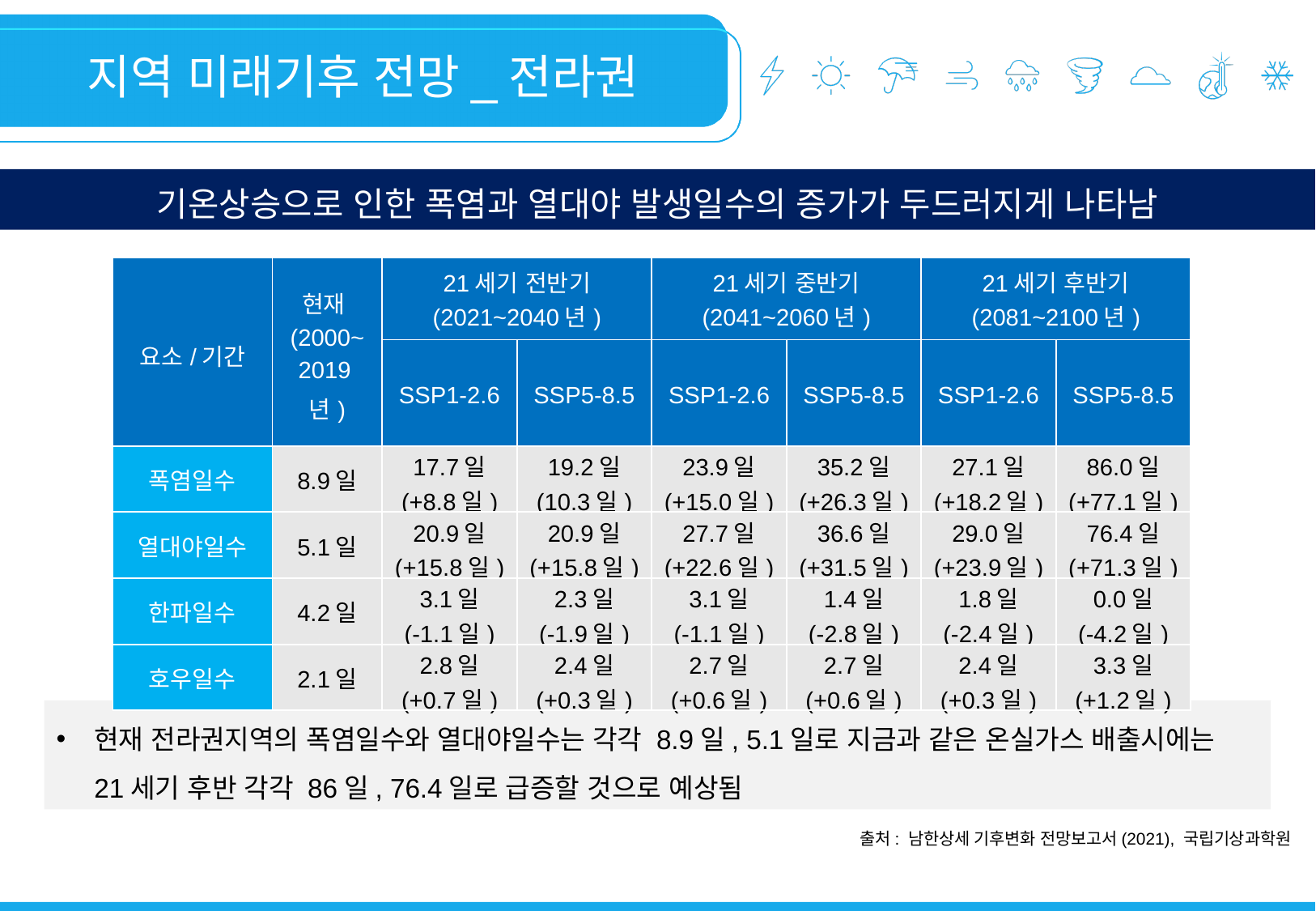

지역 미래기후 전망_전라권
기온상승으로 인한 폭염과 열대야 발생일수의 증가가 두드러지게 나타남
| 요소/기간 | 현재(2000~ 2019년) | 21세기 전반기 (2021~2040년) |  | 21세기 중반기 (2041~2060년) |  | 21세기 후반기 (2081~2100년) |  |
| --- | --- | --- | --- | --- | --- | --- | --- |
|  |  | SSP1-2.6 | SSP5-8.5 | SSP1-2.6 | SSP5-8.5 | SSP1-2.6 | SSP5-8.5 |
| 폭염일수 | 8.9일 | 17.7일 (+8.8일) | 19.2일 (10.3일) | 23.9일 (+15.0일) | 35.2일 (+26.3일) | 27.1일 (+18.2일) | 86.0일 (+77.1일) |
| 열대야일수 | 5.1일 | 20.9일 (+15.8일) | 20.9일 (+15.8일) | 27.7일 (+22.6일) | 36.6일 (+31.5일) | 29.0일 (+23.9일) | 76.4일 (+71.3일) |
| 한파일수 | 4.2일 | 3.1일 (-1.1일) | 2.3일 (-1.9일) | 3.1일 (-1.1일) | 1.4일 (-2.8일) | 1.8일 (-2.4일) | 0.0일 (-4.2일) |
| 호우일수 | 2.1일 | 2.8일 (+0.7일) | 2.4일 (+0.3일) | 2.7일 (+0.6일) | 2.7일 (+0.6일) | 2.4일 (+0.3일) | 3.3일 (+1.2일) |
현재 전라권지역의 폭염일수와 열대야일수는 각각 8.9일, 5.1일로 지금과 같은 온실가스 배출시에는   21세기 후반 각각 86일, 76.4일로 급증할 것으로 예상됨
출처: 남한상세 기후변화 전망보고서(2021), 국립기상과학원